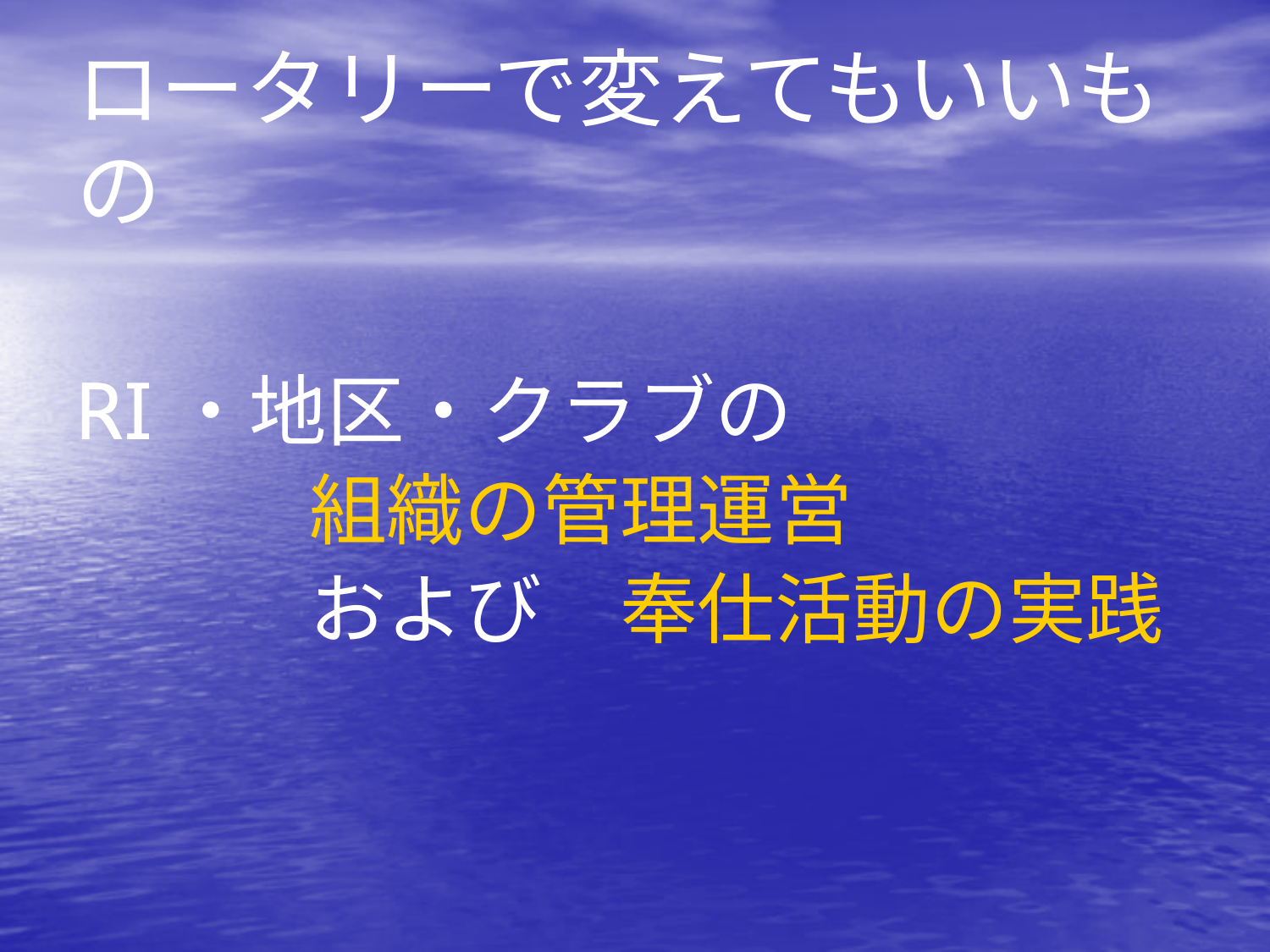

# ロータリーで変えてもいいもの
RI・地区・クラブの
　　　組織の管理運営
　　　および　奉仕活動の実践